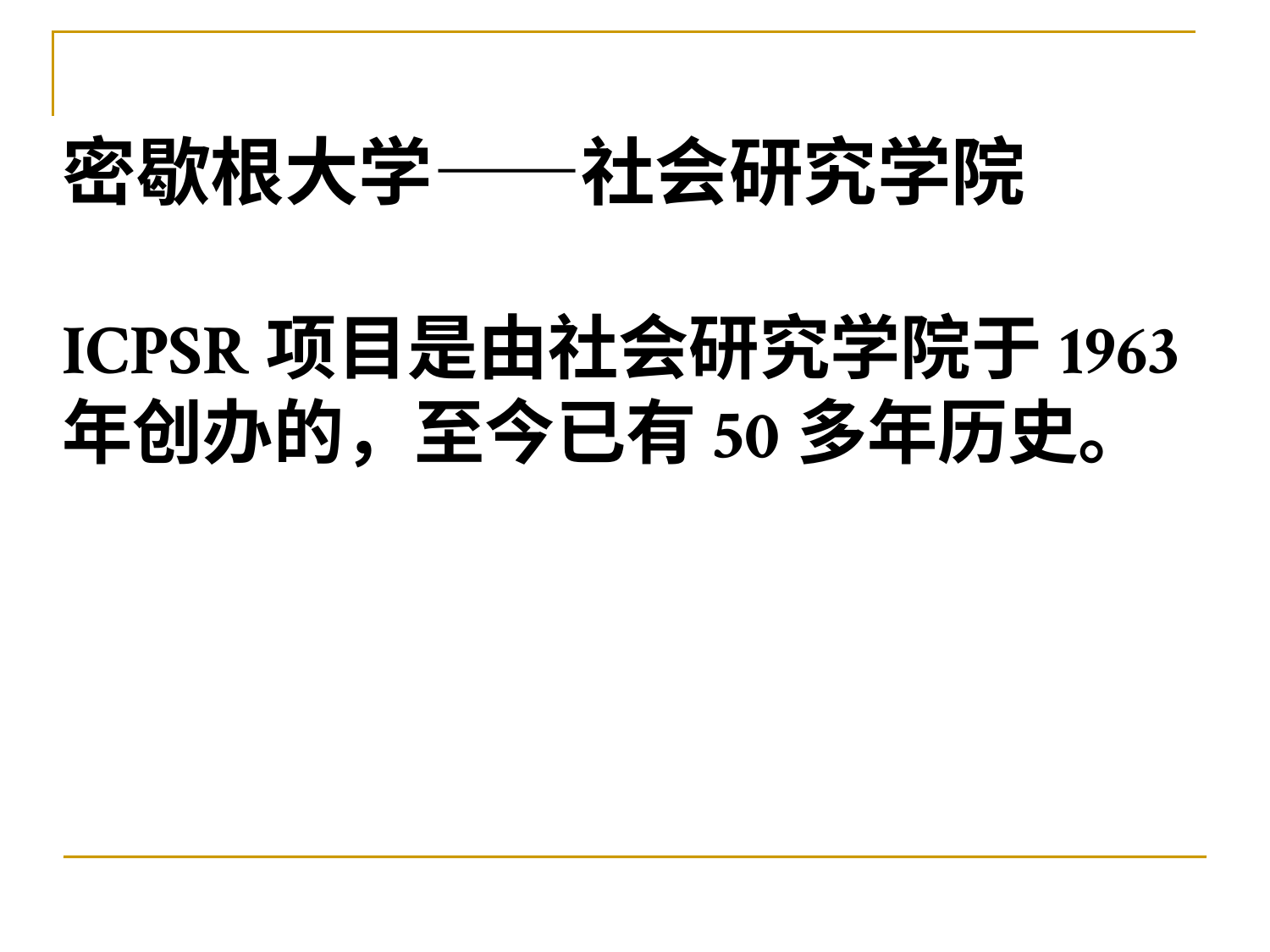

# 密歇根大学——社会研究学院 ICPSR项目是由社会研究学院于1963年创办的，至今已有50多年历史。